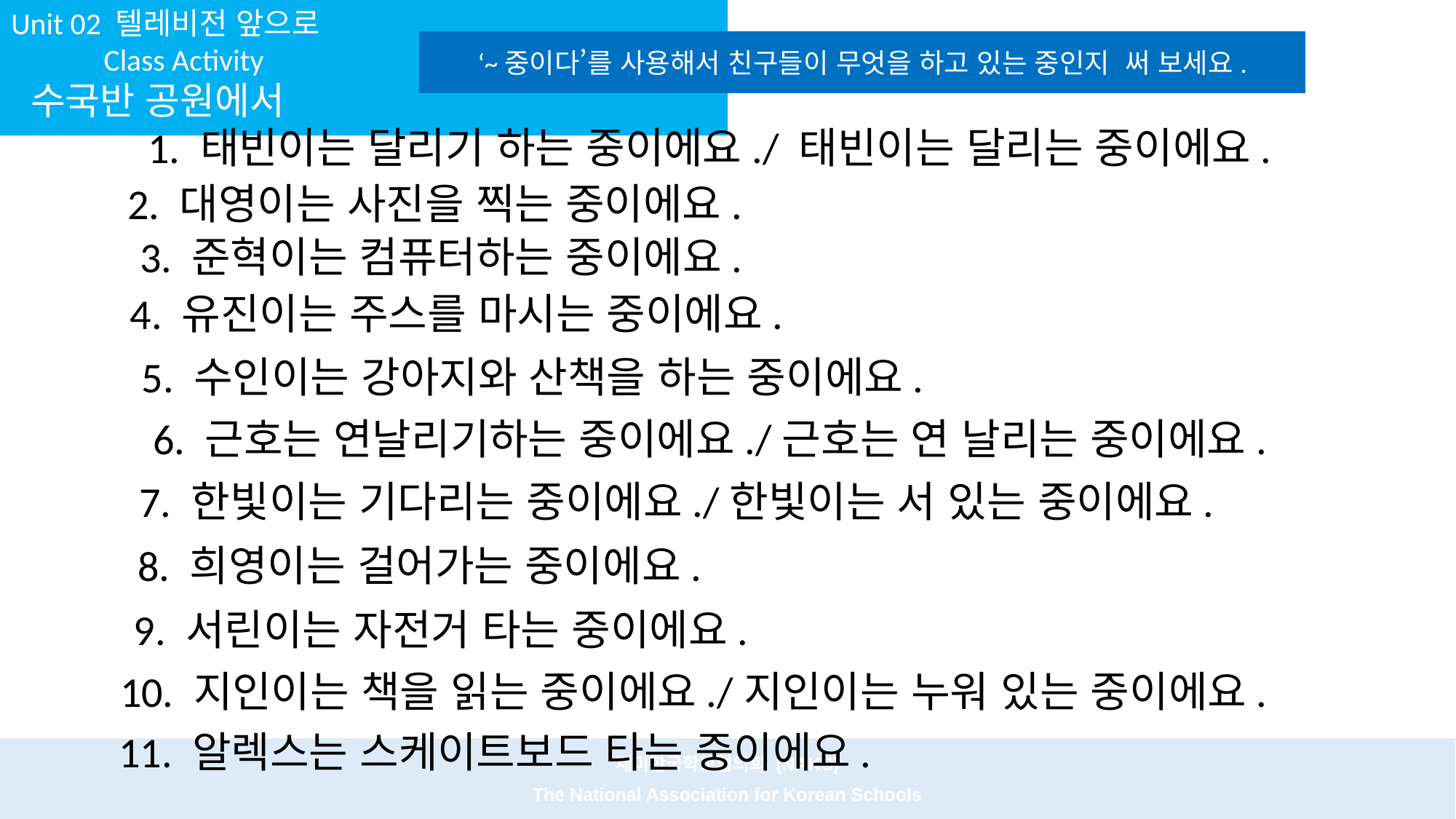

Unit 02 텔레비전 앞으로
          Class Activity
 수국반 공원에서
‘~중이다’를 사용해서 친구들이 무엇을 하고 있는 중인지  써 보세요.
1. 태빈이는 달리기 하는 중이에요./ 태빈이는 달리는 중이에요.
2. 대영이는 사진을 찍는 중이에요.
3. 준혁이는 컴퓨터하는 중이에요.
4. 유진이는 주스를 마시는 중이에요.
5. 수인이는 강아지와 산책을 하는 중이에요.
6. 근호는 연날리기하는 중이에요./근호는 연 날리는 중이에요.
7. 한빛이는 기다리는 중이에요./한빛이는 서 있는 중이에요.
8. 희영이는 걸어가는 중이에요.
9. 서린이는 자전거 타는 중이에요.
10. 지인이는 책을 읽는 중이에요./지인이는 누워 있는 중이에요.
11. 알렉스는 스케이트보드 타는 중이에요.
재미한국학교협의회 (NAKS)
The National Association for Korean Schools